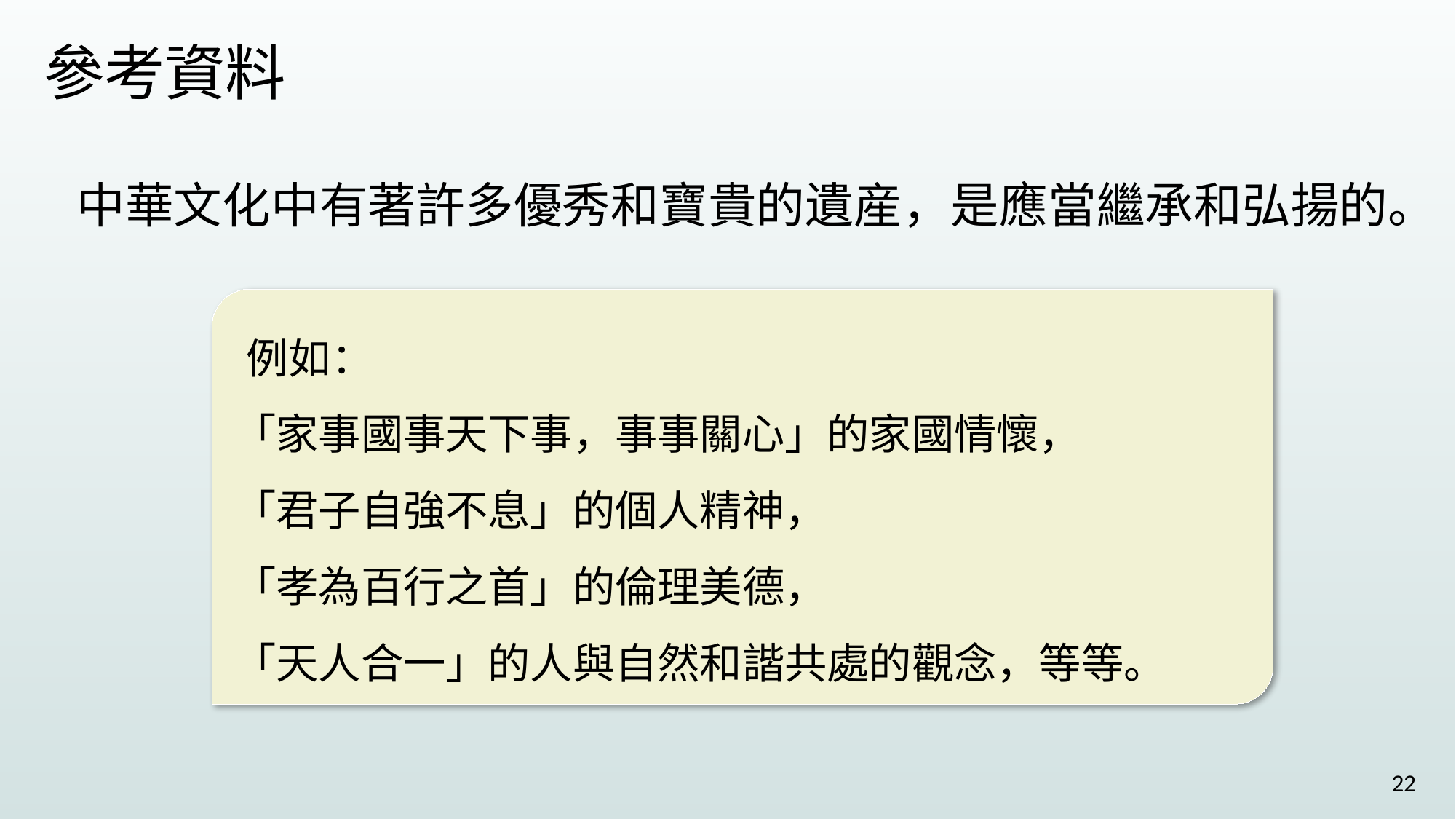

參考資料
中華文化中有著許多優秀和寶貴的遺産，是應當繼承和弘揚的。
 例如：
「家事國事天下事，事事關心」的家國情懷，
「君子自強不息」的個人精神，
「孝為百行之首」的倫理美德，
「天人合一」的人與自然和諧共處的觀念，等等。

22